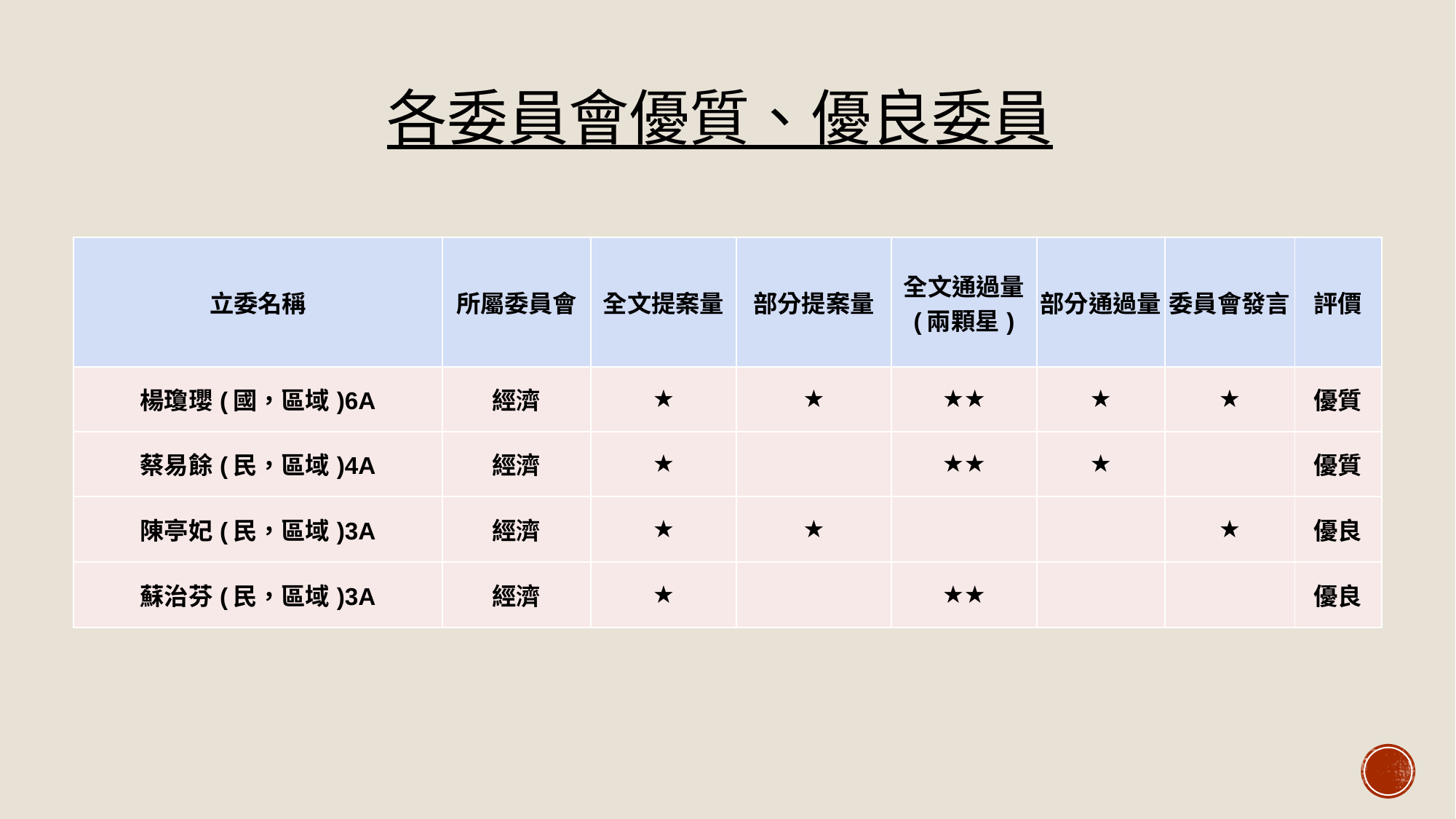

# 各委員會優質、優良委員
| 立委名稱 | 所屬委員會 | 全文提案量 | 部分提案量 | 全文通過量 (兩顆星) | 部分通過量 | 委員會發言 | 評價 |
| --- | --- | --- | --- | --- | --- | --- | --- |
| 楊瓊瓔(國，區域)6A | 經濟 | ★ | ★ | ★★ | ★ | ★ | 優質 |
| 蔡易餘(民，區域)4A | 經濟 | ★ |  | ★★ | ★ |  | 優質 |
| 陳亭妃(民，區域)3A | 經濟 | ★ | ★ |  |  | ★ | 優良 |
| 蘇治芬(民，區域)3A | 經濟 | ★ |  | ★★ |  |  | 優良 |